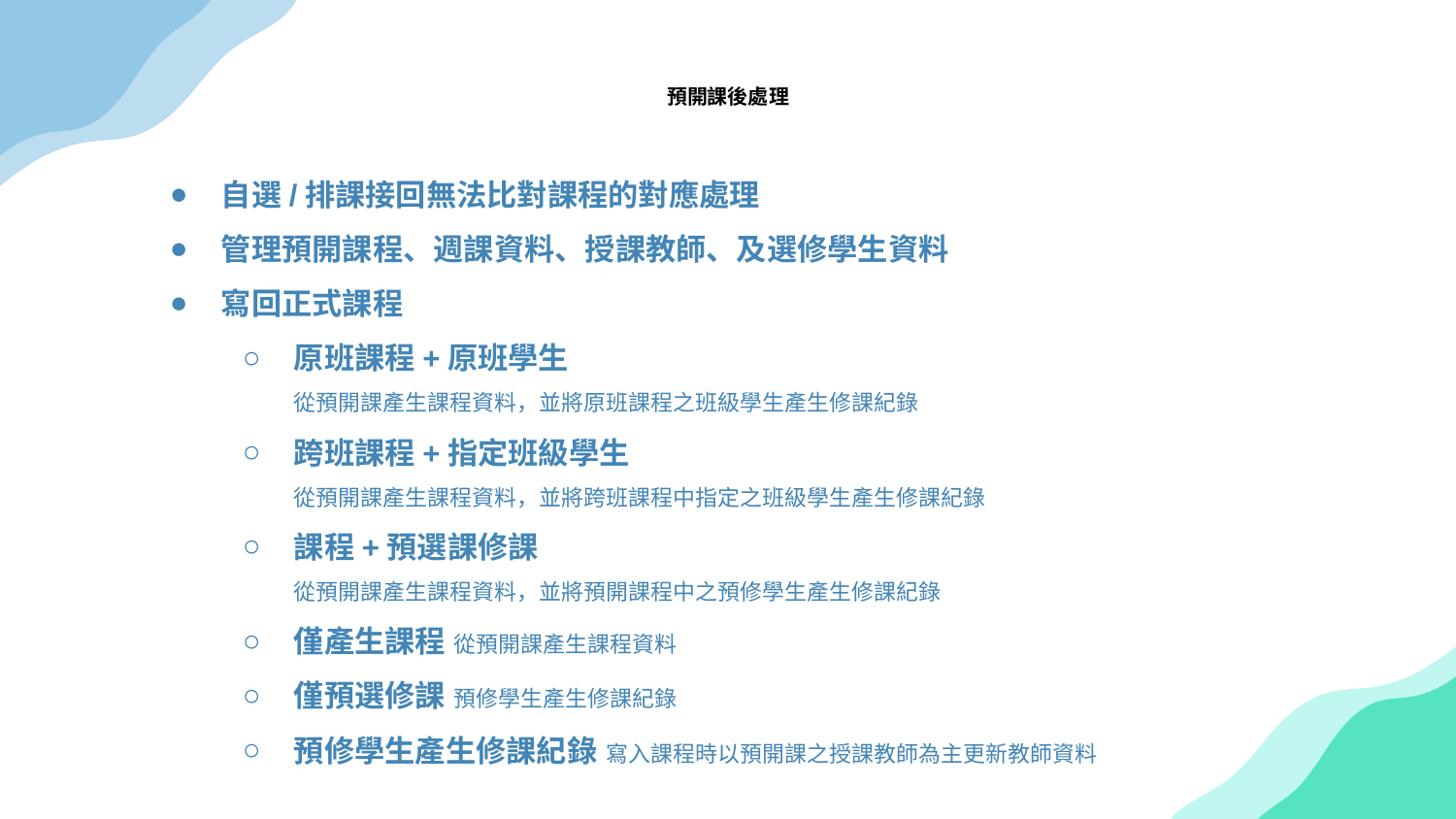

# 預開課後處理
自選/排課接回無法比對課程的對應處理
管理預開課程、週課資料、授課教師、及選修學生資料
寫回正式課程
原班課程+原班學生
從預開課產生課程資料，並將原班課程之班級學生產生修課紀錄
跨班課程+指定班級學生
從預開課產生課程資料，並將跨班課程中指定之班級學生產生修課紀錄
課程+預選課修課
從預開課產生課程資料，並將預開課程中之預修學生產生修課紀錄
僅產生課程 從預開課產生課程資料
僅預選修課 預修學生產生修課紀錄
預修學生產生修課紀錄 寫入課程時以預開課之授課教師為主更新教師資料